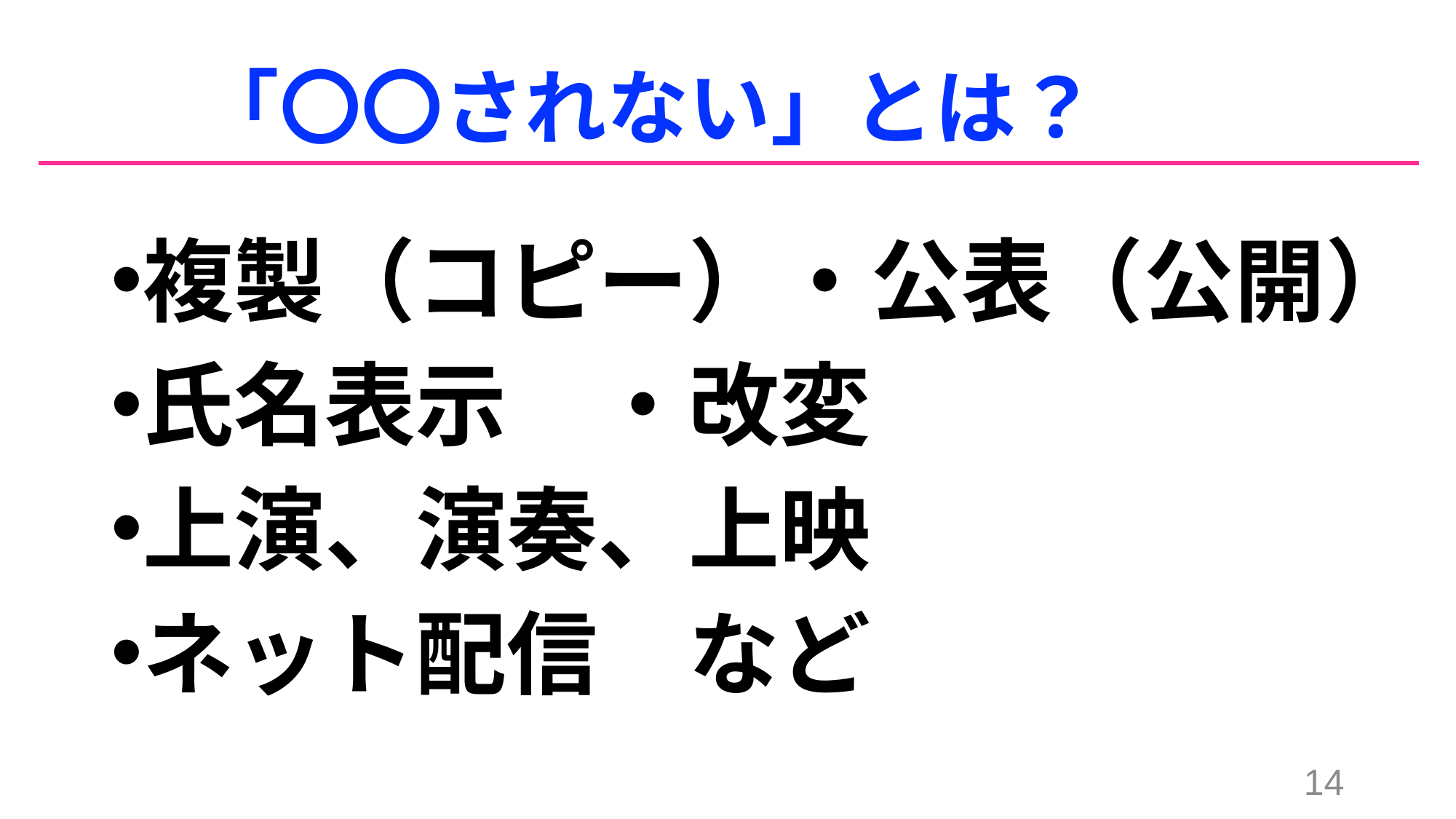

# 「〇〇されない」とは？
複製（コピー）・公表（公開）
氏名表示　・改変
上演、演奏、上映
ネット配信　など
14